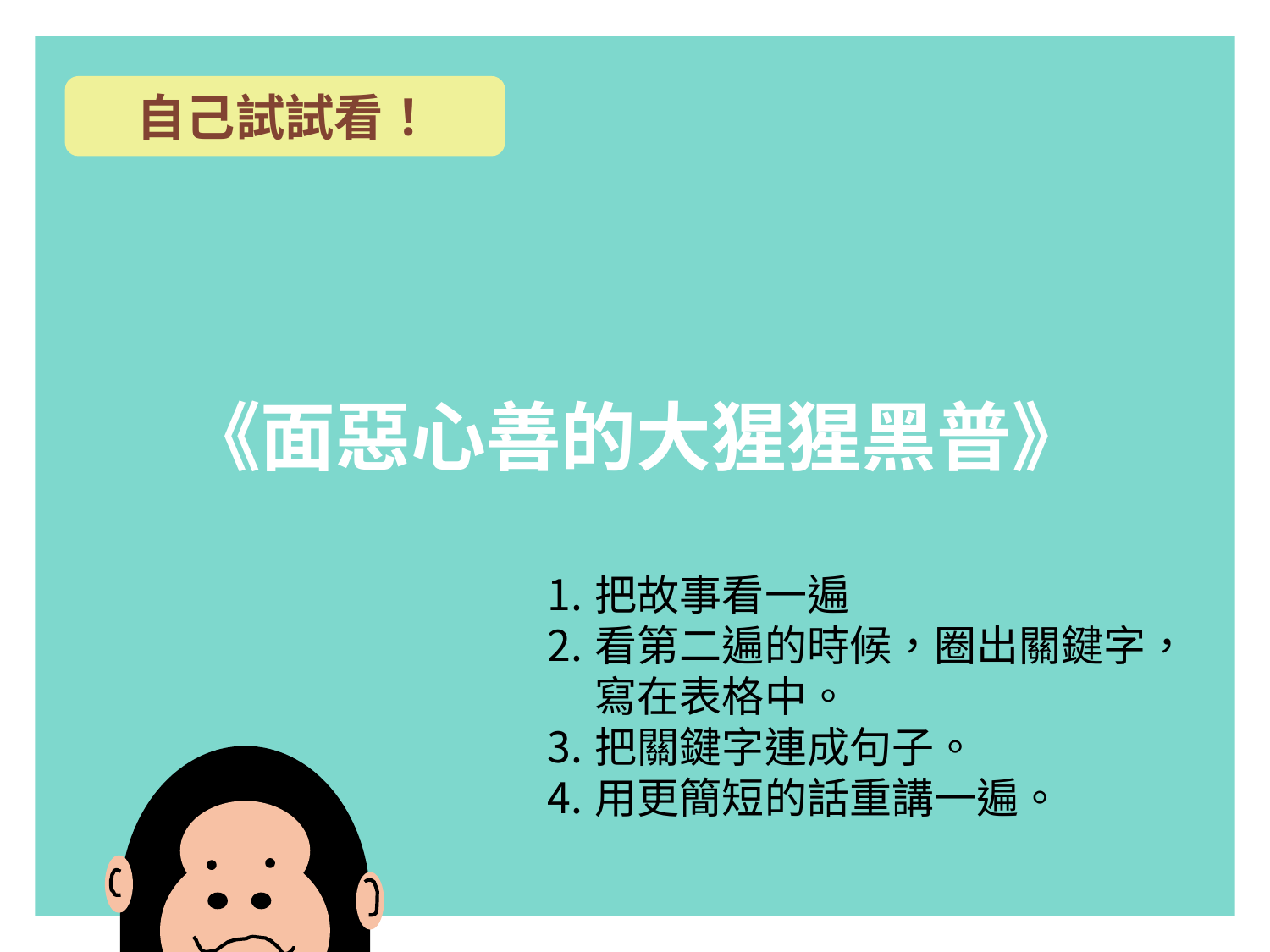

自己試試看！
# 《面惡心善的大猩猩黑普》
把故事看一遍
看第二遍的時候，圈出關鍵字，寫在表格中。
把關鍵字連成句子。
用更簡短的話重講一遍。